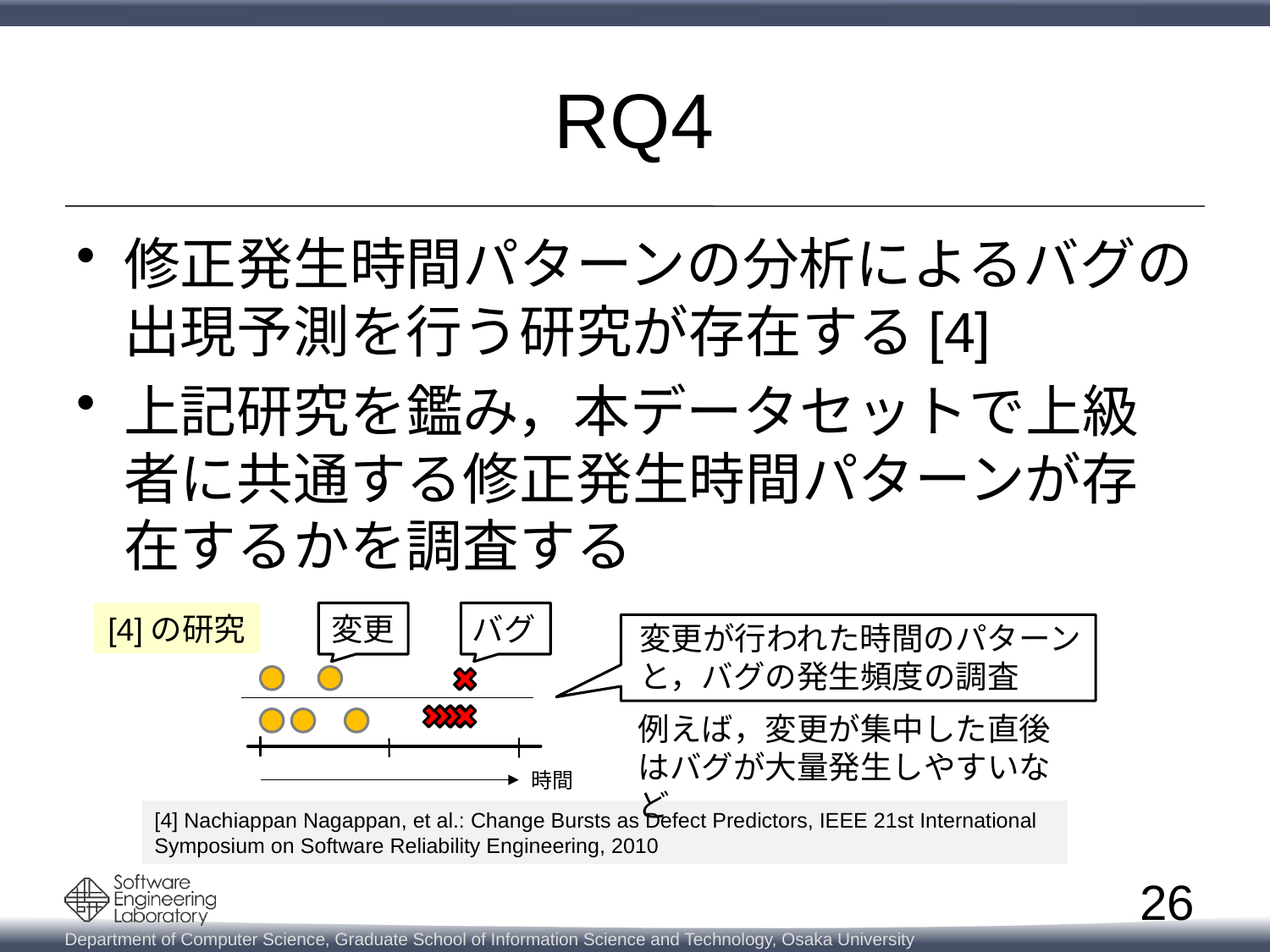

# RQ4
修正発生時間パターンの分析によるバグの出現予測を行う研究が存在する[4]
上記研究を鑑み，本データセットで上級者に共通する修正発生時間パターンが存在するかを調査する
[4]の研究

変更
バグ

変更が行われた時間のパターンと，バグの発生頻度の調査

例えば，変更が集中した直後はバグが大量発生しやすいなど

時間
[4] Nachiappan Nagappan, et al.: Change Bursts as Defect Predictors, IEEE 21st International Symposium on Software Reliability Engineering, 2010
26